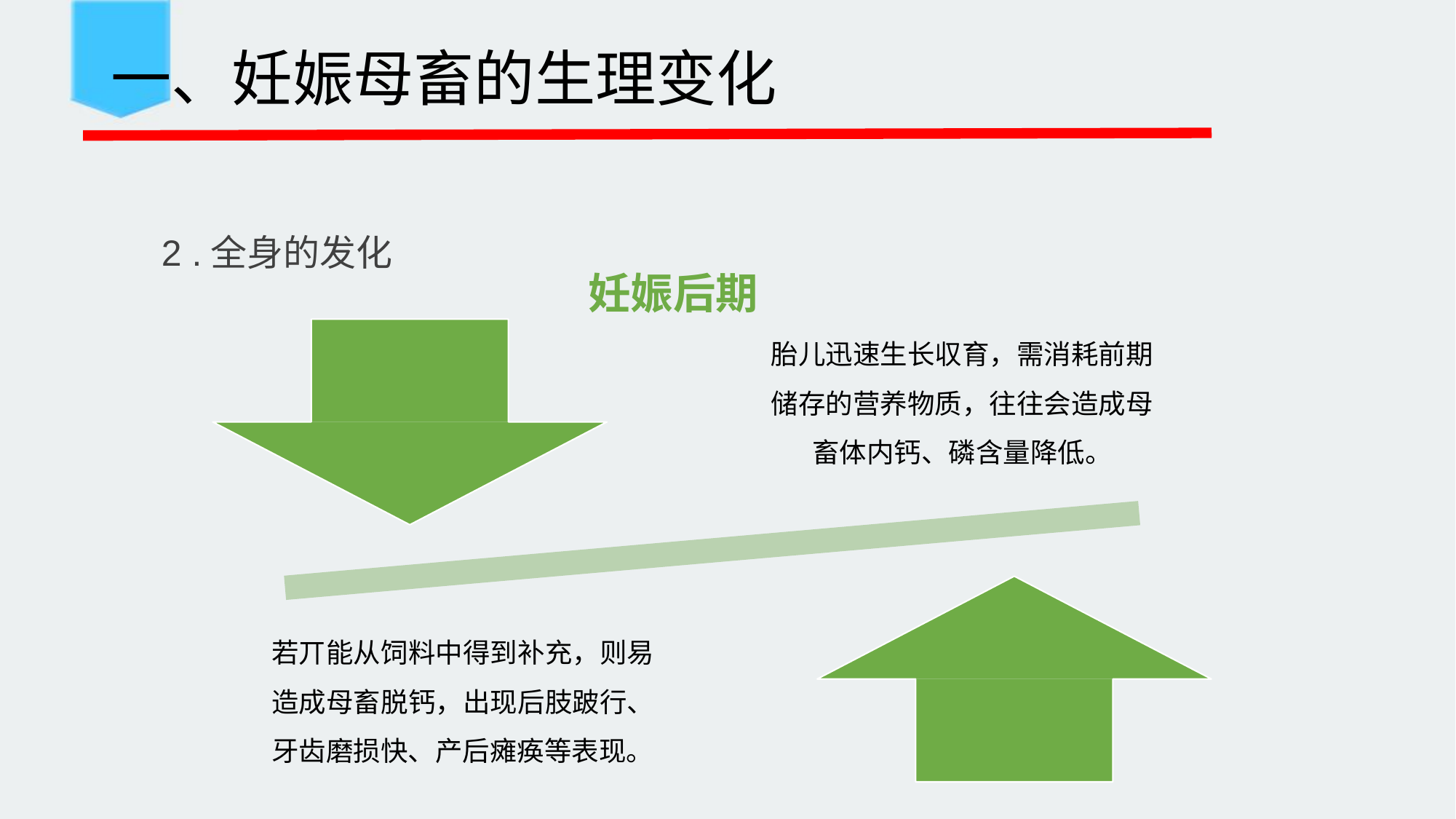

一、妊娠母畜的生理变化
2 .全身的发化
妊娠后期

胎儿迅速生长収育，需消耗前期 储存的营养物质，往往会造成母 畜体内钙、磷含量降低。

若丌能从饲料中得到补充，则易 造成母畜脱钙，出现后肢跛行、 牙齿磨损快、产后瘫痪等表现。